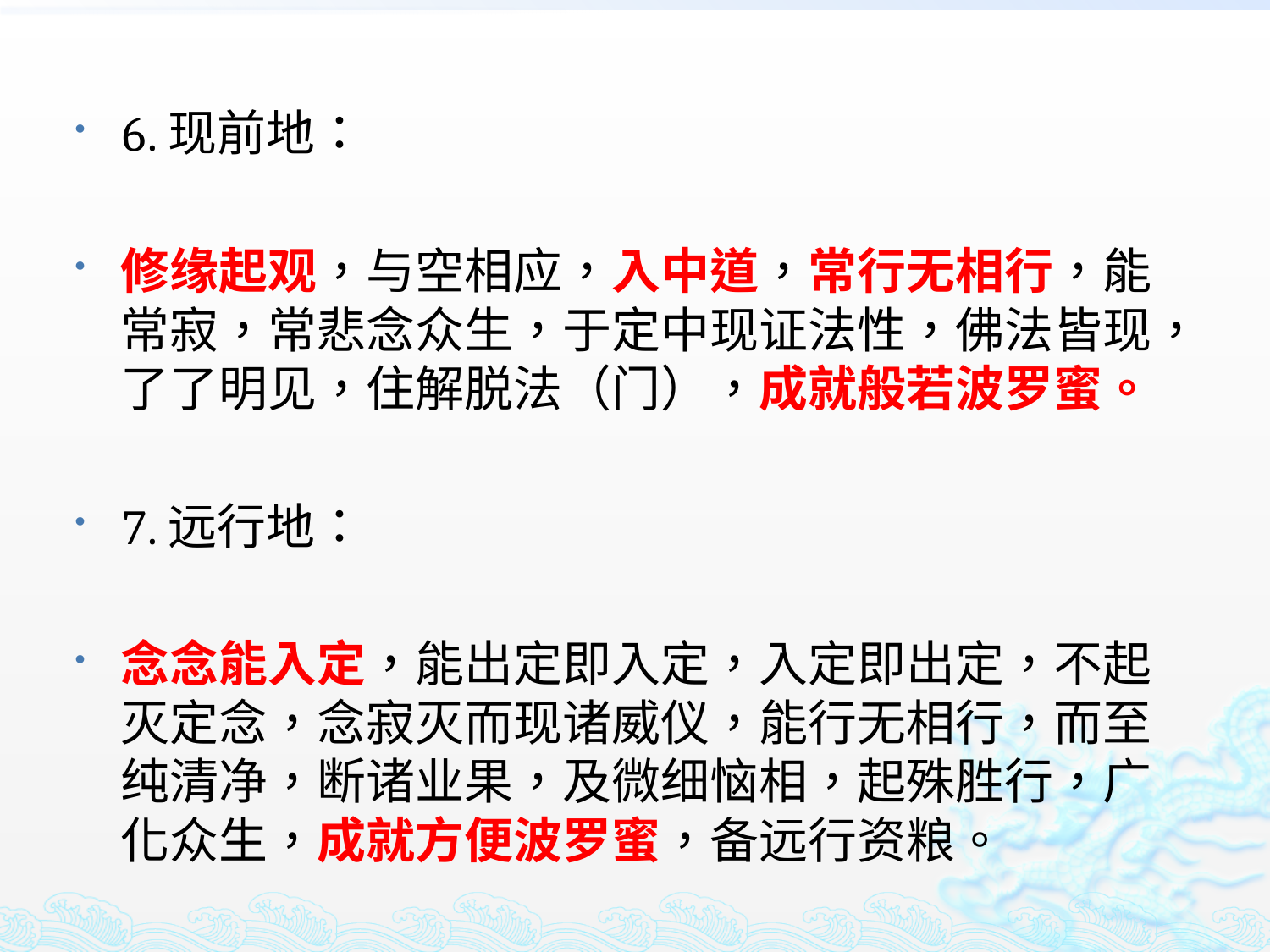

6.现前地：

修缘起观，与空相应，入中道，常行无相行，能常寂，常悲念众生，于定中现证法性，佛法皆现，了了明见，住解脱法（门），成就般若波罗蜜。

7.远行地：

念念能入定，能出定即入定，入定即出定，不起灭定念，念寂灭而现诸威仪，能行无相行，而至纯清净，断诸业果，及微细恼相，起殊胜行，广化众生，成就方便波罗蜜，备远行资粮。